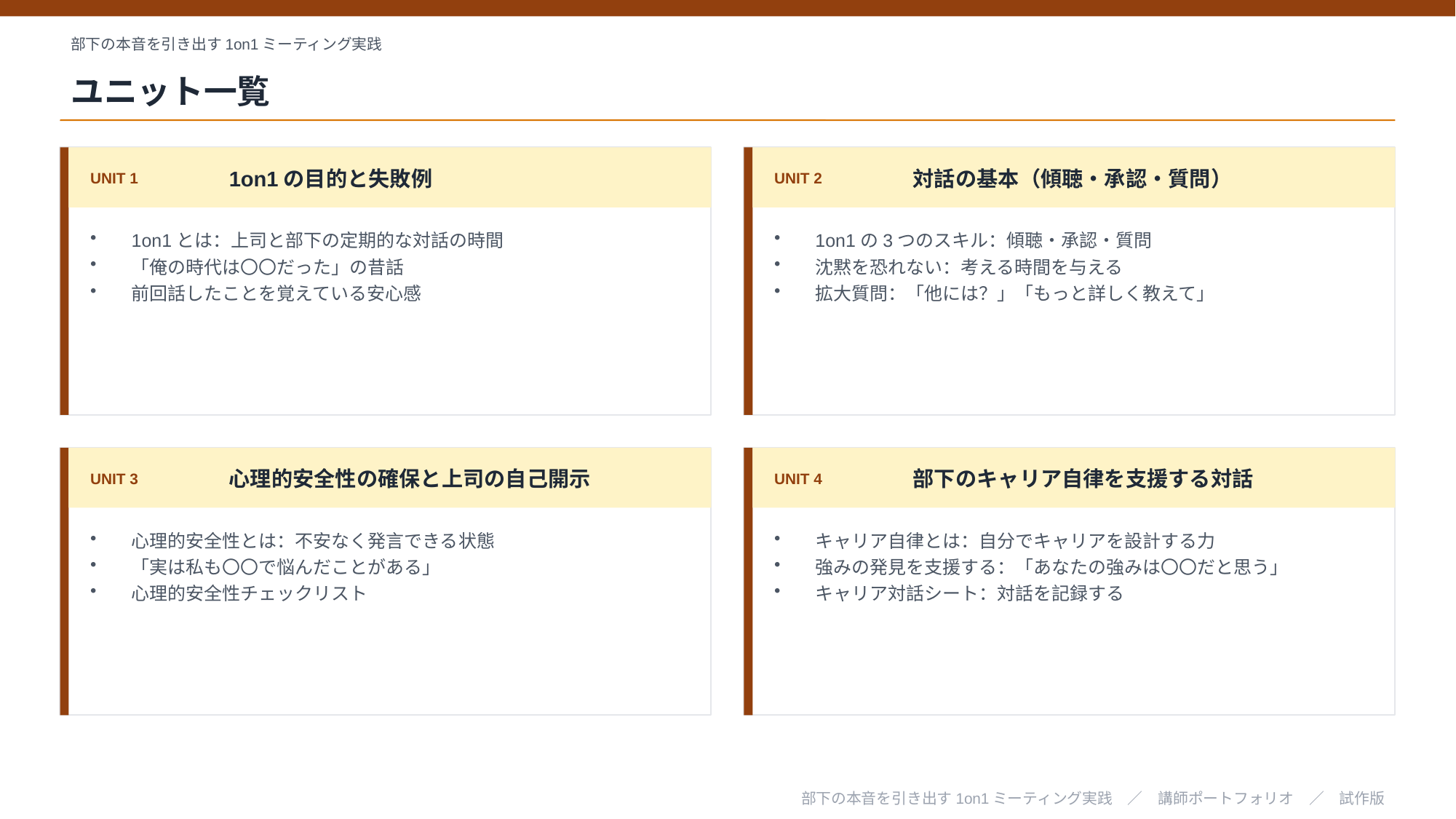

部下の本音を引き出す1on1ミーティング実践
ユニット一覧

UNIT 1
1on1の目的と失敗例
UNIT 2
対話の基本（傾聴・承認・質問）
1on1とは：上司と部下の定期的な対話の時間
「俺の時代は〇〇だった」の昔話
前回話したことを覚えている安心感
1on1の3つのスキル：傾聴・承認・質問
沈黙を恐れない：考える時間を与える
拡大質問：「他には？」「もっと詳しく教えて」

UNIT 3
心理的安全性の確保と上司の自己開示
UNIT 4
部下のキャリア自律を支援する対話
心理的安全性とは：不安なく発言できる状態
「実は私も〇〇で悩んだことがある」
心理的安全性チェックリスト
キャリア自律とは：自分でキャリアを設計する力
強みの発見を支援する：「あなたの強みは〇〇だと思う」
キャリア対話シート：対話を記録する
部下の本音を引き出す1on1ミーティング実践　／　講師ポートフォリオ　／　試作版